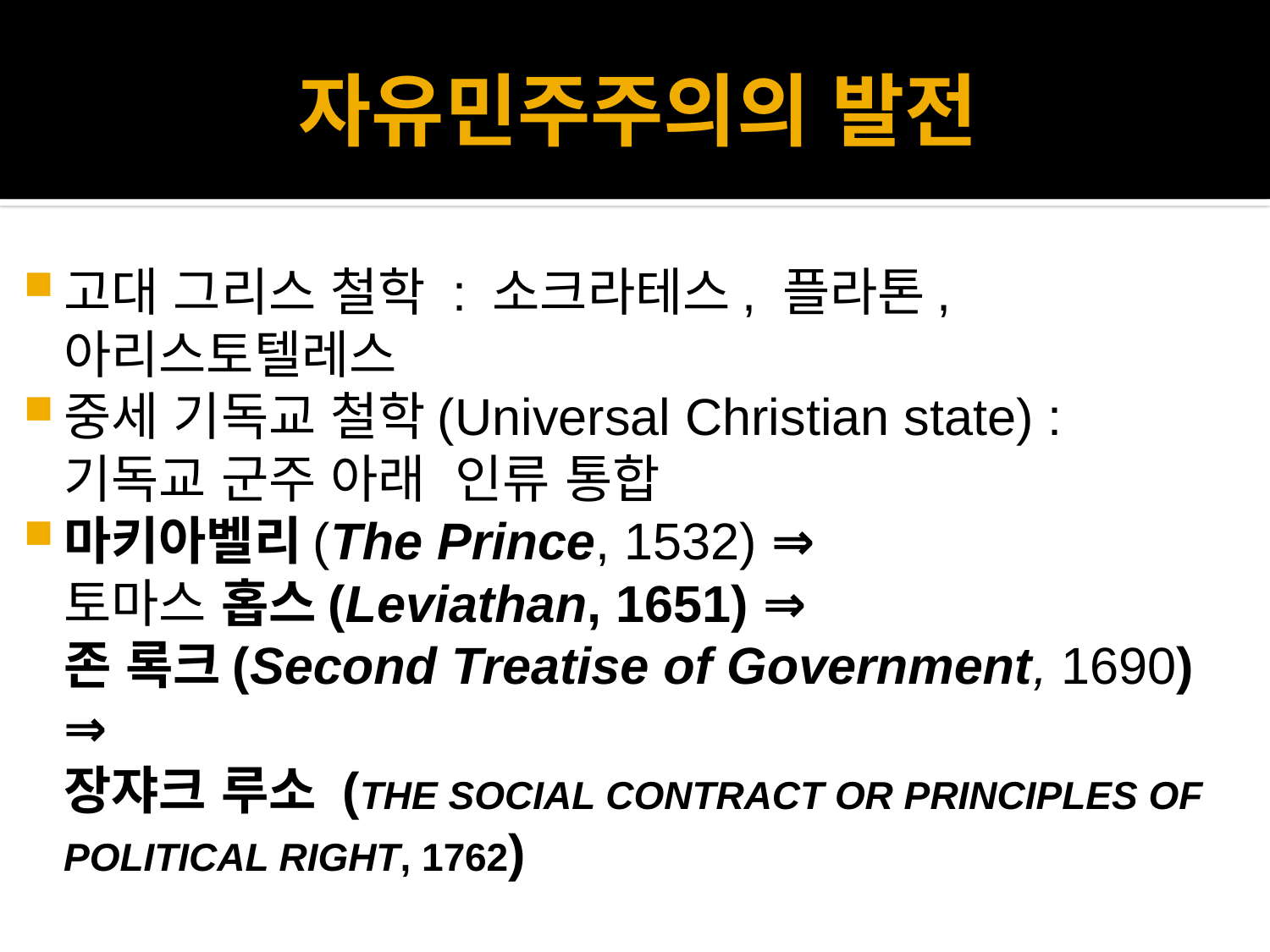

# 자유민주주의의 발전
고대 그리스 철학 : 소크라테스, 플라톤,
아리스토텔레스
중세 기독교 철학(Universal Christian state) :
기독교 군주 아래  인류 통합
마키아벨리(The Prince, 1532) ⇒
토마스 홉스(Leviathan, 1651) ⇒
존 록크(Second Treatise of Government, 1690) ⇒
장쟈크 루소 (THE SOCIAL CONTRACT OR PRINCIPLES OF POLITICAL RIGHT, 1762)